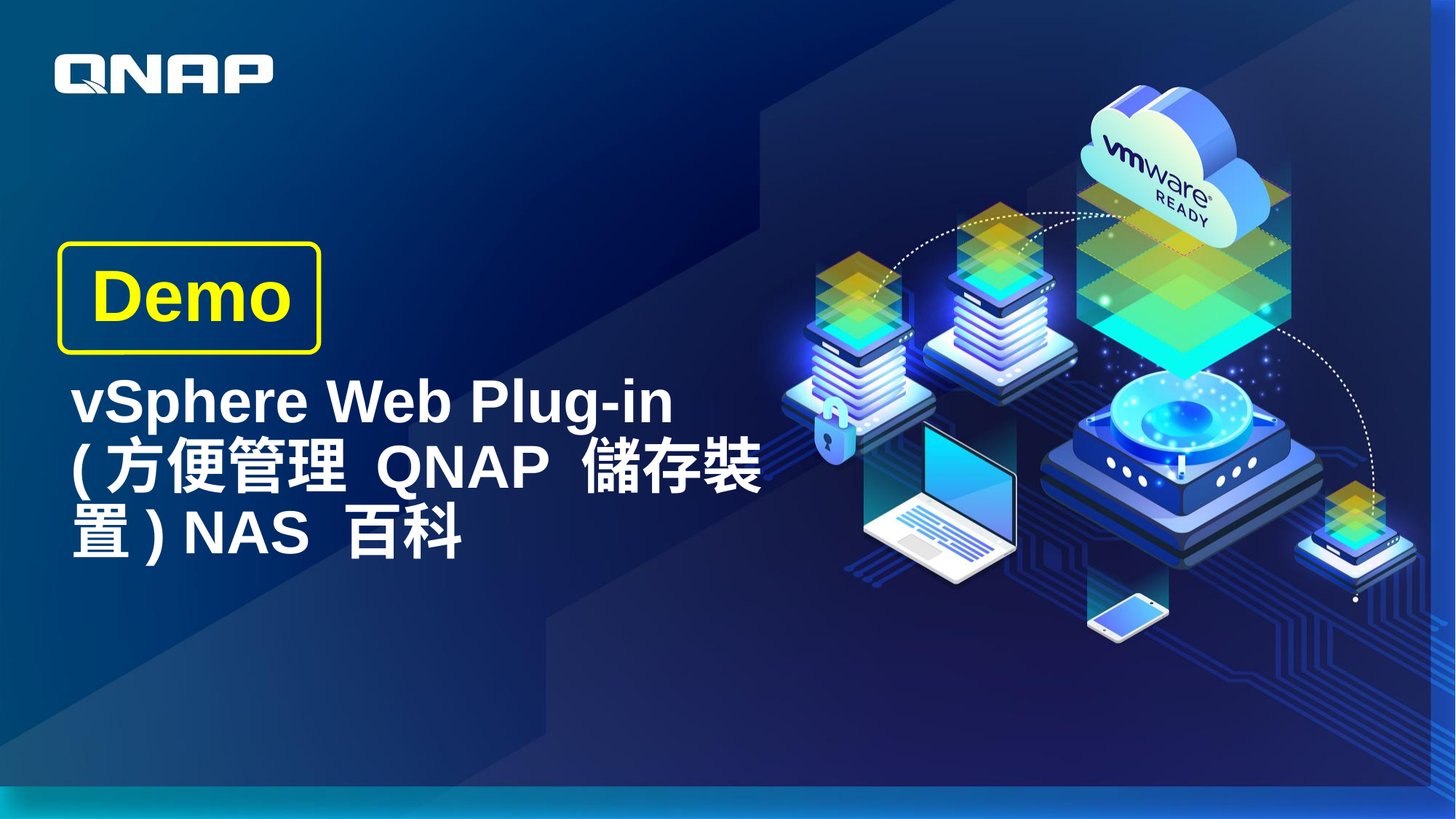

# Demo vSphere Web Plug-in (方便管理 QNAP 儲存裝置) NAS 百科